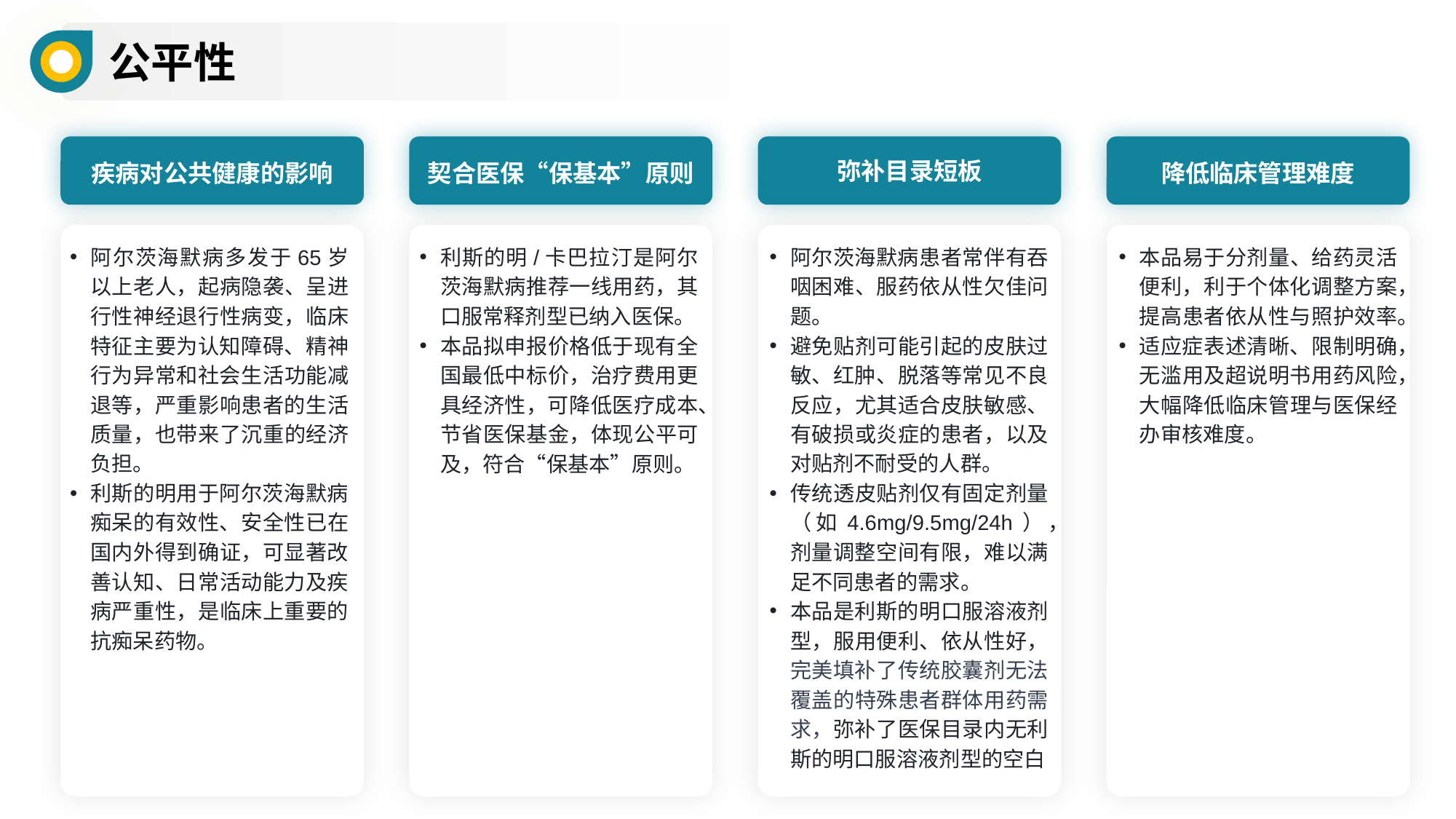

公平性

弥补目录短板
疾病对公共健康的影响
契合医保“保基本”原则
降低临床管理难度

阿尔茨海默病多发于65岁以上老人，起病隐袭、呈进行性神经退行性病变，临床特征主要为认知障碍、精神行为异常和社会生活功能减退等，严重影响患者的生活质量，也带来了沉重的经济负担。
利斯的明用于阿尔茨海默病痴呆的有效性、安全性已在国内外得到确证，可显著改善认知、日常活动能力及疾病严重性，是临床上重要的抗痴呆药物。
利斯的明/卡巴拉汀是阿尔茨海默病推荐一线用药，其口服常释剂型已纳入医保。
本品拟申报价格低于现有全国最低中标价，治疗费用更具经济性，可降低医疗成本、节省医保基金，体现公平可及，符合“保基本”原则。
阿尔茨海默病患者常伴有吞咽困难、服药依从性欠佳问题。
避免贴剂可能引起的皮肤过敏、红肿、脱落等常见不良反应，尤其适合皮肤敏感、有破损或炎症的患者，以及对贴剂不耐受的人群。
传统透皮贴剂仅有固定剂量（如4.6mg/9.5mg/24h），剂量调整空间有限，难以满足不同患者的需求。
本品是利斯的明口服溶液剂型，服用便利、依从性好， 完美填补了传统胶囊剂无法覆盖的特殊患者群体用药需求，弥补了医保目录内无利斯的明口服溶液剂型的空白

本品易于分剂量、给药灵活便利，利于个体化调整方案，提高患者依从性与照护效率。
适应症表述清晰、限制明确，无滥用及超说明书用药风险，大幅降低临床管理与医保经办审核难度。